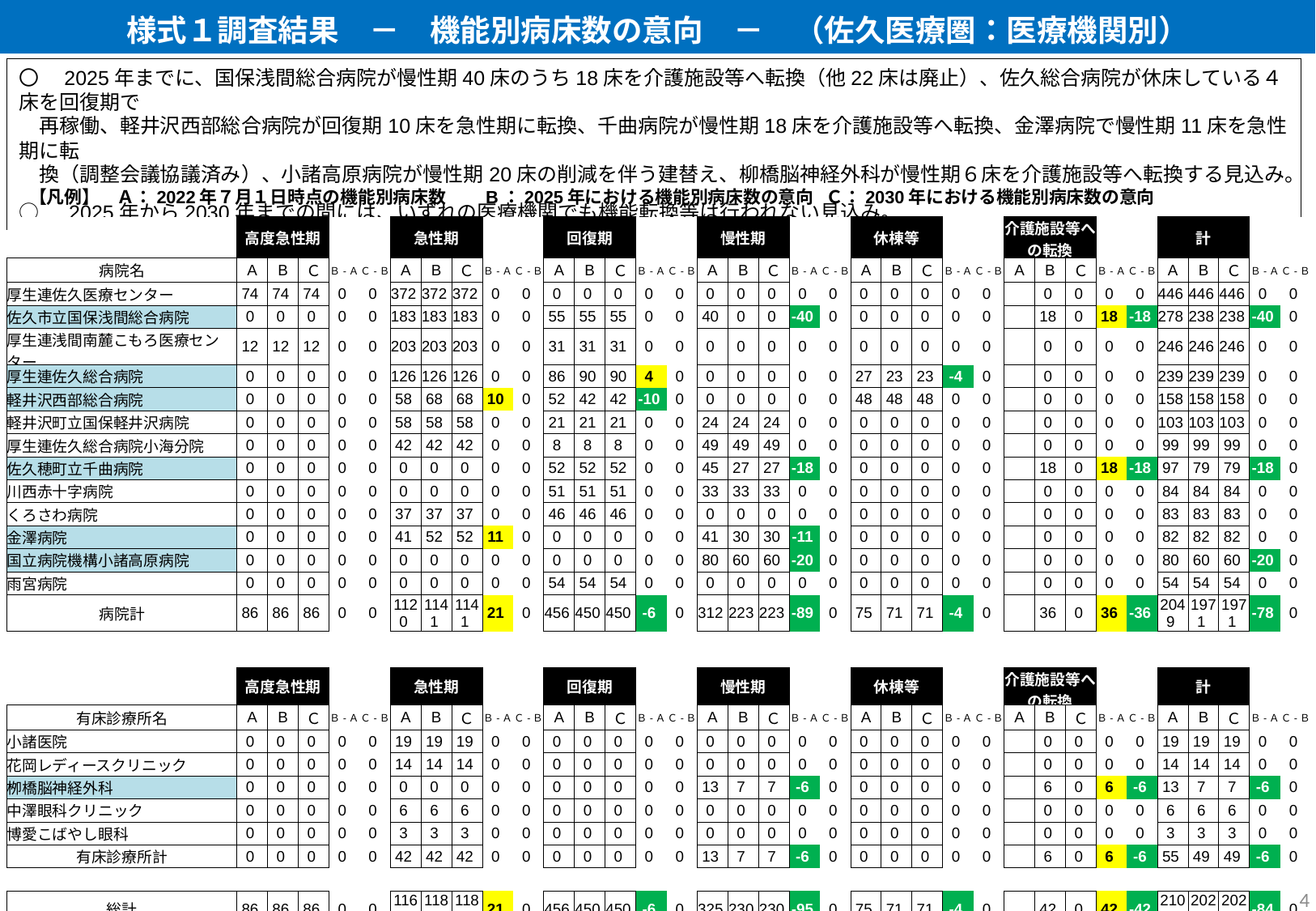

様式１調査結果　－　機能別病床数の意向　－　（佐久医療圏：医療機関別）
〇　2025年までに、国保浅間総合病院が慢性期40床のうち18床を介護施設等へ転換（他22床は廃止）、佐久総合病院が休床している４床を回復期で
　再稼働、軽井沢西部総合病院が回復期10床を急性期に転換、千曲病院が慢性期18床を介護施設等へ転換、金澤病院で慢性期11床を急性期に転
　換（調整会議協議済み）、小諸高原病院が慢性期20床の削減を伴う建替え、柳橋脳神経外科が慢性期６床を介護施設等へ転換する見込み。

○　2025年から2030年までの間には、いずれの医療機関でも機能転換等は行われない見込み。
　【凡例】　Ａ：2022年７月１日時点の機能別病床数　　B：2025年における機能別病床数の意向   Ｃ：2030年における機能別病床数の意向
|  | 高度急性期 |  |  |  |  | 急性期 |  |  |  |  | 回復期 |  |  |  |  | 慢性期 |  |  |  |  | 休棟等 |  |  |  |  | 介護施設等への転換 |  |  |  |  | 計 |  |  |  |  |
| --- | --- | --- | --- | --- | --- | --- | --- | --- | --- | --- | --- | --- | --- | --- | --- | --- | --- | --- | --- | --- | --- | --- | --- | --- | --- | --- | --- | --- | --- | --- | --- | --- | --- | --- | --- |
| 病院名 | A | B | Ｃ | Ｂ-Ａ | Ｃ-Ｂ | A | B | Ｃ | Ｂ-Ａ | Ｃ-Ｂ | A | B | Ｃ | Ｂ-Ａ | Ｃ-Ｂ | A | B | Ｃ | Ｂ-Ａ | Ｃ-Ｂ | A | B | Ｃ | Ｂ-Ａ | Ｃ-Ｂ | A | B | Ｃ | Ｂ-Ａ | Ｃ-Ｂ | A | B | Ｃ | Ｂ-Ａ | Ｃ-Ｂ |
| 厚生連佐久医療センター | 74 | 74 | 74 | 0 | 0 | 372 | 372 | 372 | 0 | 0 | 0 | 0 | 0 | 0 | 0 | 0 | 0 | 0 | 0 | 0 | 0 | 0 | 0 | 0 | 0 |  | 0 | 0 | 0 | 0 | 446 | 446 | 446 | 0 | 0 |
| 佐久市立国保浅間総合病院 | 0 | 0 | 0 | 0 | 0 | 183 | 183 | 183 | 0 | 0 | 55 | 55 | 55 | 0 | 0 | 40 | 0 | 0 | -40 | 0 | 0 | 0 | 0 | 0 | 0 |  | 18 | 0 | 18 | -18 | 278 | 238 | 238 | -40 | 0 |
| 厚生連浅間南麓こもろ医療センター | 12 | 12 | 12 | 0 | 0 | 203 | 203 | 203 | 0 | 0 | 31 | 31 | 31 | 0 | 0 | 0 | 0 | 0 | 0 | 0 | 0 | 0 | 0 | 0 | 0 |  | 0 | 0 | 0 | 0 | 246 | 246 | 246 | 0 | 0 |
| 厚生連佐久総合病院 | 0 | 0 | 0 | 0 | 0 | 126 | 126 | 126 | 0 | 0 | 86 | 90 | 90 | 4 | 0 | 0 | 0 | 0 | 0 | 0 | 27 | 23 | 23 | -4 | 0 |  | 0 | 0 | 0 | 0 | 239 | 239 | 239 | 0 | 0 |
| 軽井沢西部総合病院 | 0 | 0 | 0 | 0 | 0 | 58 | 68 | 68 | 10 | 0 | 52 | 42 | 42 | -10 | 0 | 0 | 0 | 0 | 0 | 0 | 48 | 48 | 48 | 0 | 0 |  | 0 | 0 | 0 | 0 | 158 | 158 | 158 | 0 | 0 |
| 軽井沢町立国保軽井沢病院 | 0 | 0 | 0 | 0 | 0 | 58 | 58 | 58 | 0 | 0 | 21 | 21 | 21 | 0 | 0 | 24 | 24 | 24 | 0 | 0 | 0 | 0 | 0 | 0 | 0 |  | 0 | 0 | 0 | 0 | 103 | 103 | 103 | 0 | 0 |
| 厚生連佐久総合病院小海分院 | 0 | 0 | 0 | 0 | 0 | 42 | 42 | 42 | 0 | 0 | 8 | 8 | 8 | 0 | 0 | 49 | 49 | 49 | 0 | 0 | 0 | 0 | 0 | 0 | 0 |  | 0 | 0 | 0 | 0 | 99 | 99 | 99 | 0 | 0 |
| 佐久穂町立千曲病院 | 0 | 0 | 0 | 0 | 0 | 0 | 0 | 0 | 0 | 0 | 52 | 52 | 52 | 0 | 0 | 45 | 27 | 27 | -18 | 0 | 0 | 0 | 0 | 0 | 0 |  | 18 | 0 | 18 | -18 | 97 | 79 | 79 | -18 | 0 |
| 川西赤十字病院 | 0 | 0 | 0 | 0 | 0 | 0 | 0 | 0 | 0 | 0 | 51 | 51 | 51 | 0 | 0 | 33 | 33 | 33 | 0 | 0 | 0 | 0 | 0 | 0 | 0 |  | 0 | 0 | 0 | 0 | 84 | 84 | 84 | 0 | 0 |
| くろさわ病院 | 0 | 0 | 0 | 0 | 0 | 37 | 37 | 37 | 0 | 0 | 46 | 46 | 46 | 0 | 0 | 0 | 0 | 0 | 0 | 0 | 0 | 0 | 0 | 0 | 0 |  | 0 | 0 | 0 | 0 | 83 | 83 | 83 | 0 | 0 |
| 金澤病院 | 0 | 0 | 0 | 0 | 0 | 41 | 52 | 52 | 11 | 0 | 0 | 0 | 0 | 0 | 0 | 41 | 30 | 30 | -11 | 0 | 0 | 0 | 0 | 0 | 0 |  | 0 | 0 | 0 | 0 | 82 | 82 | 82 | 0 | 0 |
| 国立病院機構小諸高原病院 | 0 | 0 | 0 | 0 | 0 | 0 | 0 | 0 | 0 | 0 | 0 | 0 | 0 | 0 | 0 | 80 | 60 | 60 | -20 | 0 | 0 | 0 | 0 | 0 | 0 |  | 0 | 0 | 0 | 0 | 80 | 60 | 60 | -20 | 0 |
| 雨宮病院 | 0 | 0 | 0 | 0 | 0 | 0 | 0 | 0 | 0 | 0 | 54 | 54 | 54 | 0 | 0 | 0 | 0 | 0 | 0 | 0 | 0 | 0 | 0 | 0 | 0 |  | 0 | 0 | 0 | 0 | 54 | 54 | 54 | 0 | 0 |
| 病院計 | 86 | 86 | 86 | 0 | 0 | 1120 | 1141 | 1141 | 21 | 0 | 456 | 450 | 450 | -6 | 0 | 312 | 223 | 223 | -89 | 0 | 75 | 71 | 71 | -4 | 0 |  | 36 | 0 | 36 | -36 | 2049 | 1971 | 1971 | -78 | 0 |
|  |  |  |  |  |  |  |  |  |  |  |  |  |  |  |  |  |  |  |  |  |  |  |  |  |  |  |  |  |  |  |  |  |  |  |  |
|  |  |  |  |  |  |  |  |  |  |  |  |  |  |  |  |  |  |  |  |  |  |  |  |  |  |  |  |  |  |  |  |  |  |  |  |
|  | 高度急性期 |  |  |  |  | 急性期 |  |  |  |  | 回復期 |  |  |  |  | 慢性期 |  |  |  |  | 休棟等 |  |  |  |  | 介護施設等への転換 |  |  |  |  | 計 |  |  |  |  |
| 有床診療所名 | A | B | Ｃ | Ｂ-Ａ | Ｃ-Ｂ | A | B | Ｃ | Ｂ-Ａ | Ｃ-Ｂ | A | B | Ｃ | Ｂ-Ａ | Ｃ-Ｂ | A | B | Ｃ | Ｂ-Ａ | Ｃ-Ｂ | A | B | Ｃ | Ｂ-Ａ | Ｃ-Ｂ | A | B | Ｃ | Ｂ-Ａ | Ｃ-Ｂ | A | B | Ｃ | Ｂ-Ａ | Ｃ-Ｂ |
| 小諸医院 | 0 | 0 | 0 | 0 | 0 | 19 | 19 | 19 | 0 | 0 | 0 | 0 | 0 | 0 | 0 | 0 | 0 | 0 | 0 | 0 | 0 | 0 | 0 | 0 | 0 |  | 0 | 0 | 0 | 0 | 19 | 19 | 19 | 0 | 0 |
| 花岡レディースクリニック | 0 | 0 | 0 | 0 | 0 | 14 | 14 | 14 | 0 | 0 | 0 | 0 | 0 | 0 | 0 | 0 | 0 | 0 | 0 | 0 | 0 | 0 | 0 | 0 | 0 |  | 0 | 0 | 0 | 0 | 14 | 14 | 14 | 0 | 0 |
| 栁橋脳神経外科 | 0 | 0 | 0 | 0 | 0 | 0 | 0 | 0 | 0 | 0 | 0 | 0 | 0 | 0 | 0 | 13 | 7 | 7 | -6 | 0 | 0 | 0 | 0 | 0 | 0 |  | 6 | 0 | 6 | -6 | 13 | 7 | 7 | -6 | 0 |
| 中澤眼科クリニック | 0 | 0 | 0 | 0 | 0 | 6 | 6 | 6 | 0 | 0 | 0 | 0 | 0 | 0 | 0 | 0 | 0 | 0 | 0 | 0 | 0 | 0 | 0 | 0 | 0 |  | 0 | 0 | 0 | 0 | 6 | 6 | 6 | 0 | 0 |
| 博愛こばやし眼科 | 0 | 0 | 0 | 0 | 0 | 3 | 3 | 3 | 0 | 0 | 0 | 0 | 0 | 0 | 0 | 0 | 0 | 0 | 0 | 0 | 0 | 0 | 0 | 0 | 0 |  | 0 | 0 | 0 | 0 | 3 | 3 | 3 | 0 | 0 |
| 有床診療所計 | 0 | 0 | 0 | 0 | 0 | 42 | 42 | 42 | 0 | 0 | 0 | 0 | 0 | 0 | 0 | 13 | 7 | 7 | -6 | 0 | 0 | 0 | 0 | 0 | 0 |  | 6 | 0 | 6 | -6 | 55 | 49 | 49 | -6 | 0 |
|  |  |  |  |  |  |  |  |  |  |  |  |  |  |  |  |  |  |  |  |  |  |  |  |  |  |  |  |  |  |  |  |  |  |  |  |
| 総計 | 86 | 86 | 86 | 0 | 0 | 1162 | 1183 | 1183 | 21 | 0 | 456 | 450 | 450 | -6 | 0 | 325 | 230 | 230 | -95 | 0 | 75 | 71 | 71 | -4 | 0 |  | 42 | 0 | 42 | -42 | 2104 | 2020 | 2020 | -84 | 0 |
4